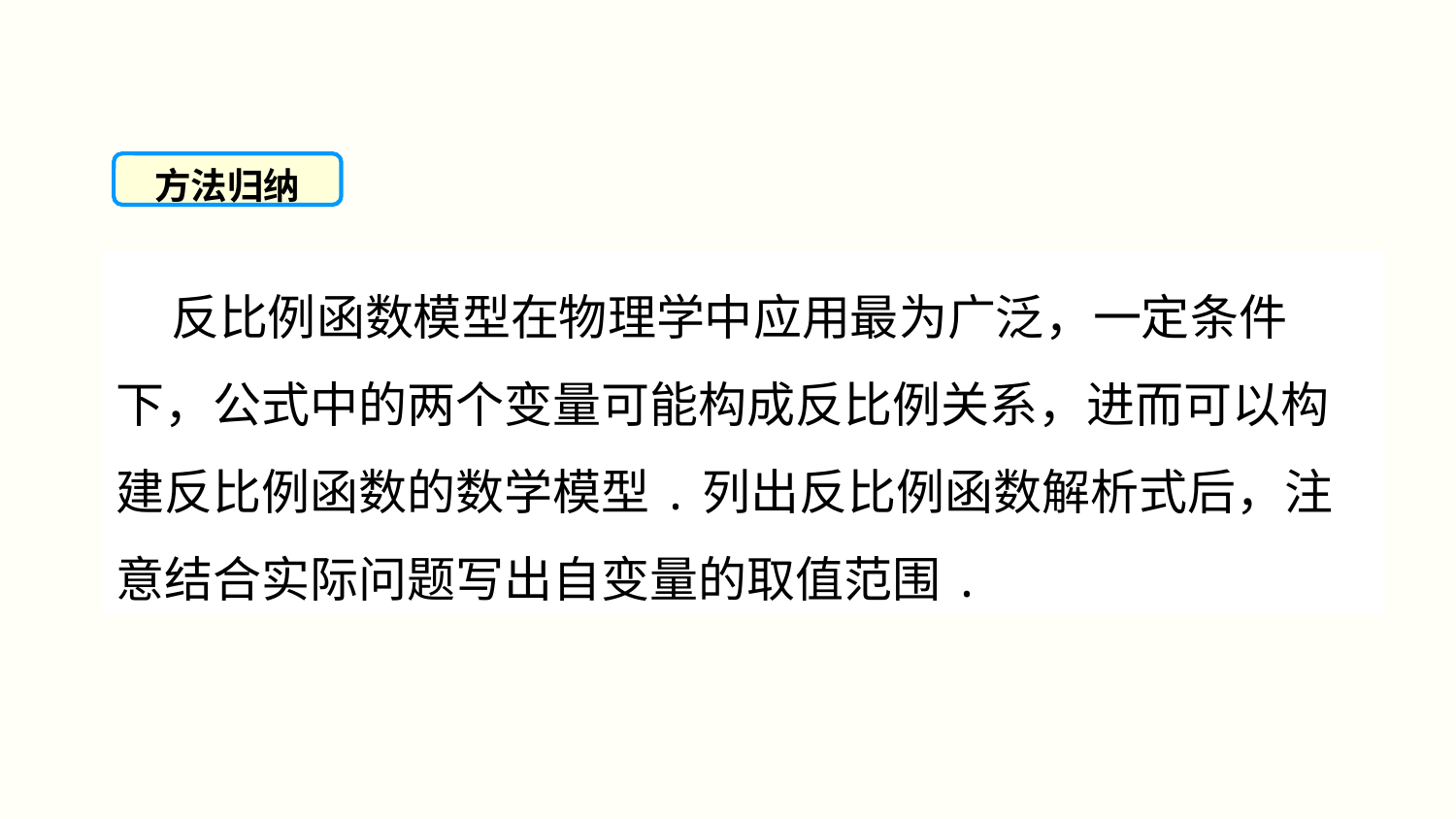

方法归纳
    反比例函数模型在物理学中应用最为广泛，一定条件
下，公式中的两个变量可能构成反比例关系，进而可以构建反比例函数的数学模型.列出反比例函数解析式后，注意结合实际问题写出自变量的取值范围.